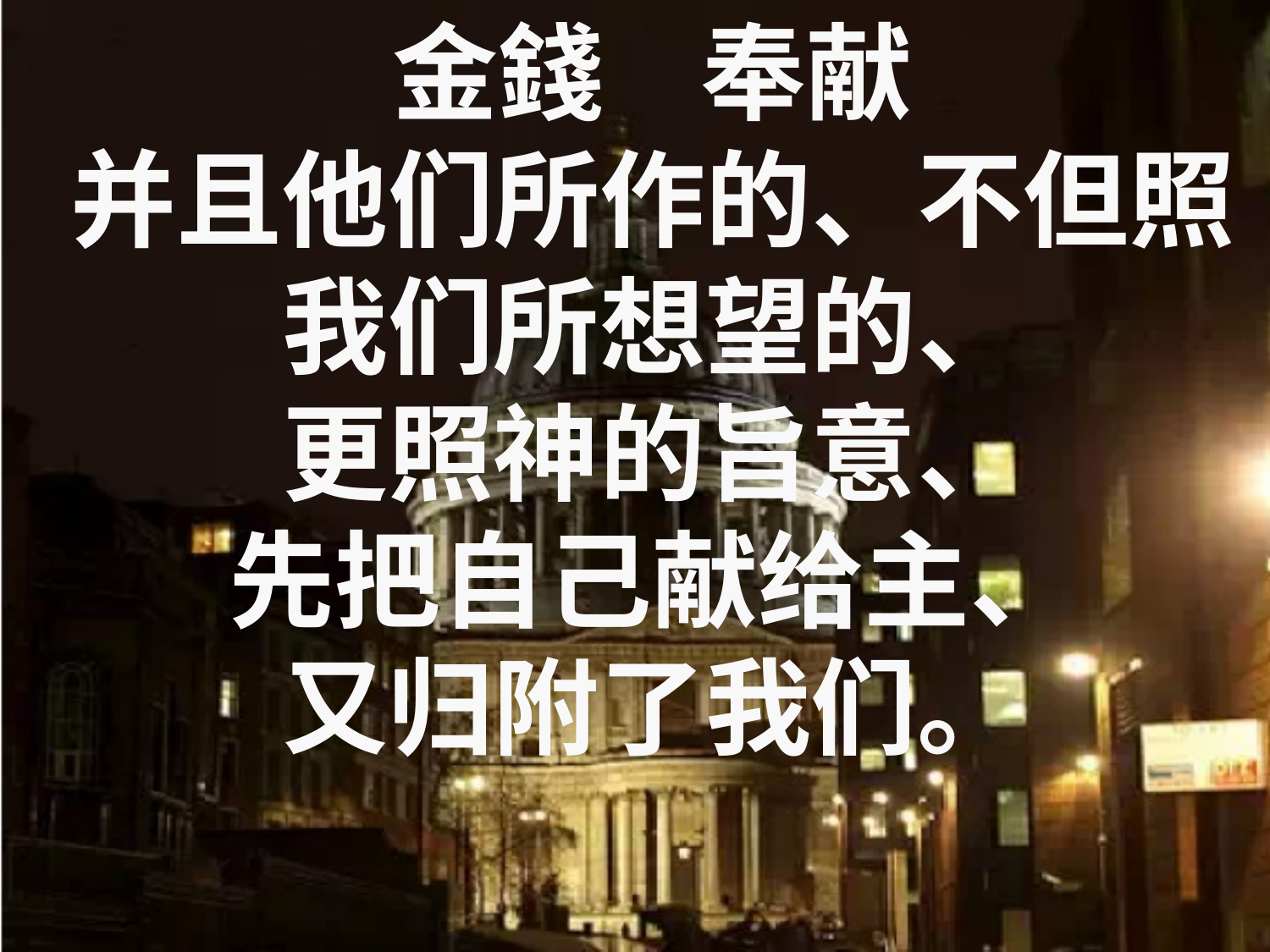

金錢    奉献
并且他们所作的、不但照我们所想望的、
更照神的旨意、
先把自己献给主、
又归附了我们。